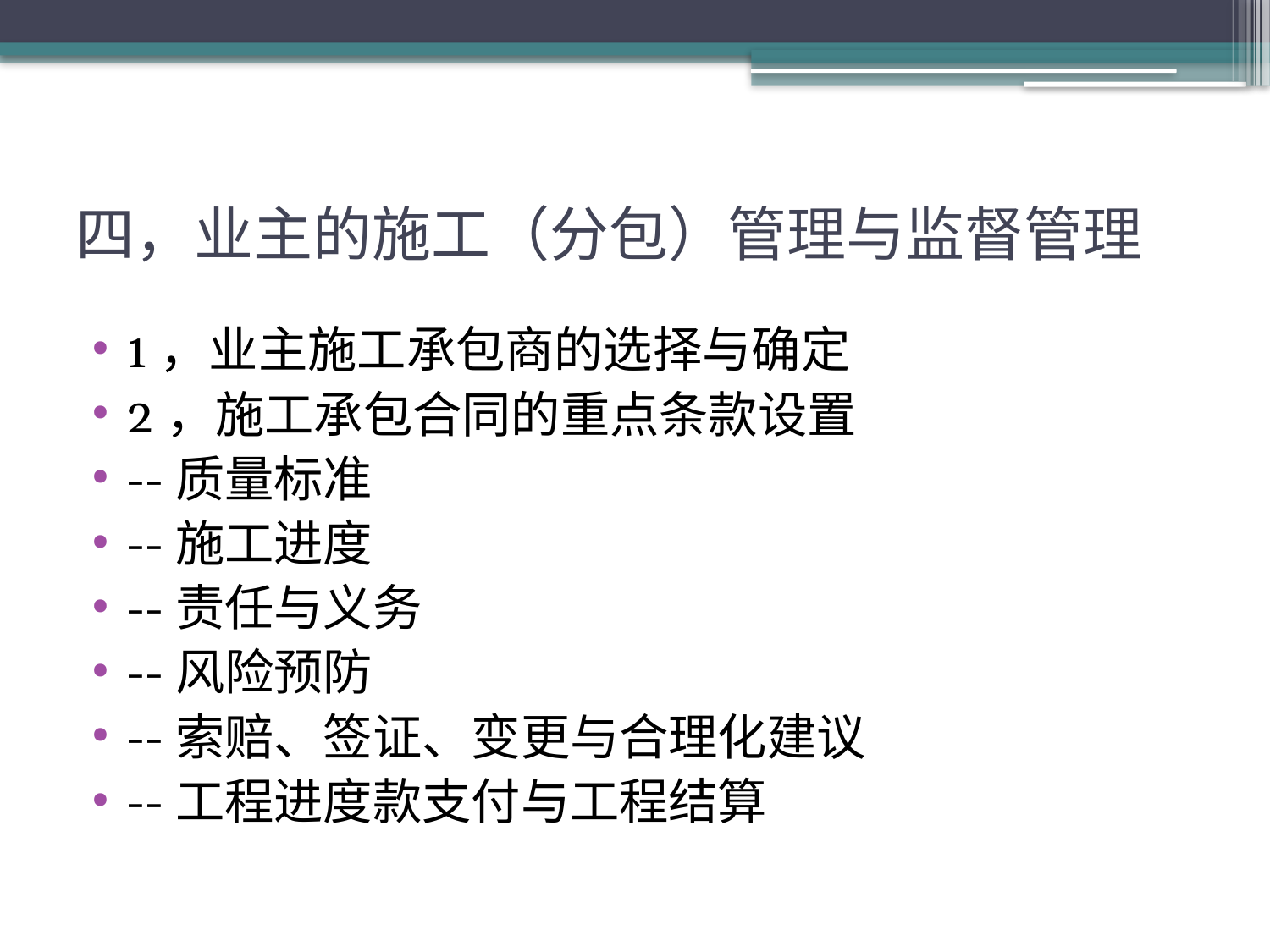

# 四，业主的施工（分包）管理与监督管理
1，业主施工承包商的选择与确定
2，施工承包合同的重点条款设置
--质量标准
--施工进度
--责任与义务
--风险预防
--索赔、签证、变更与合理化建议
--工程进度款支付与工程结算